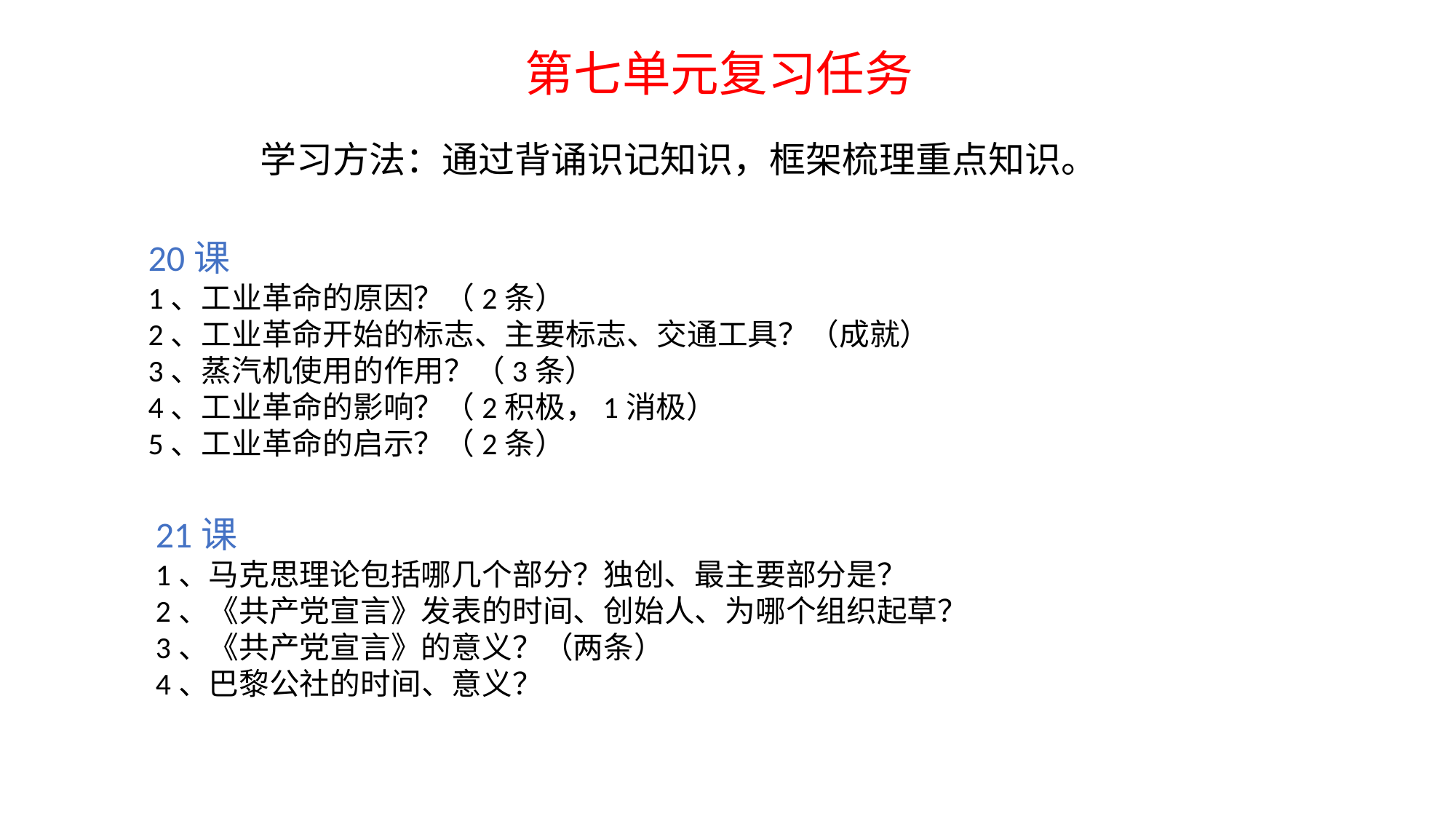

# 第七单元复习任务
学习方法：通过背诵识记知识，框架梳理重点知识。
20课
1、工业革命的原因？（2条）
2、工业革命开始的标志、主要标志、交通工具？（成就）
3、蒸汽机使用的作用？（3条）
4、工业革命的影响？（2积极，1消极）
5、工业革命的启示？（2条）
21课
1、马克思理论包括哪几个部分？独创、最主要部分是？
2、《共产党宣言》发表的时间、创始人、为哪个组织起草？
3、《共产党宣言》的意义？（两条）
4、巴黎公社的时间、意义？